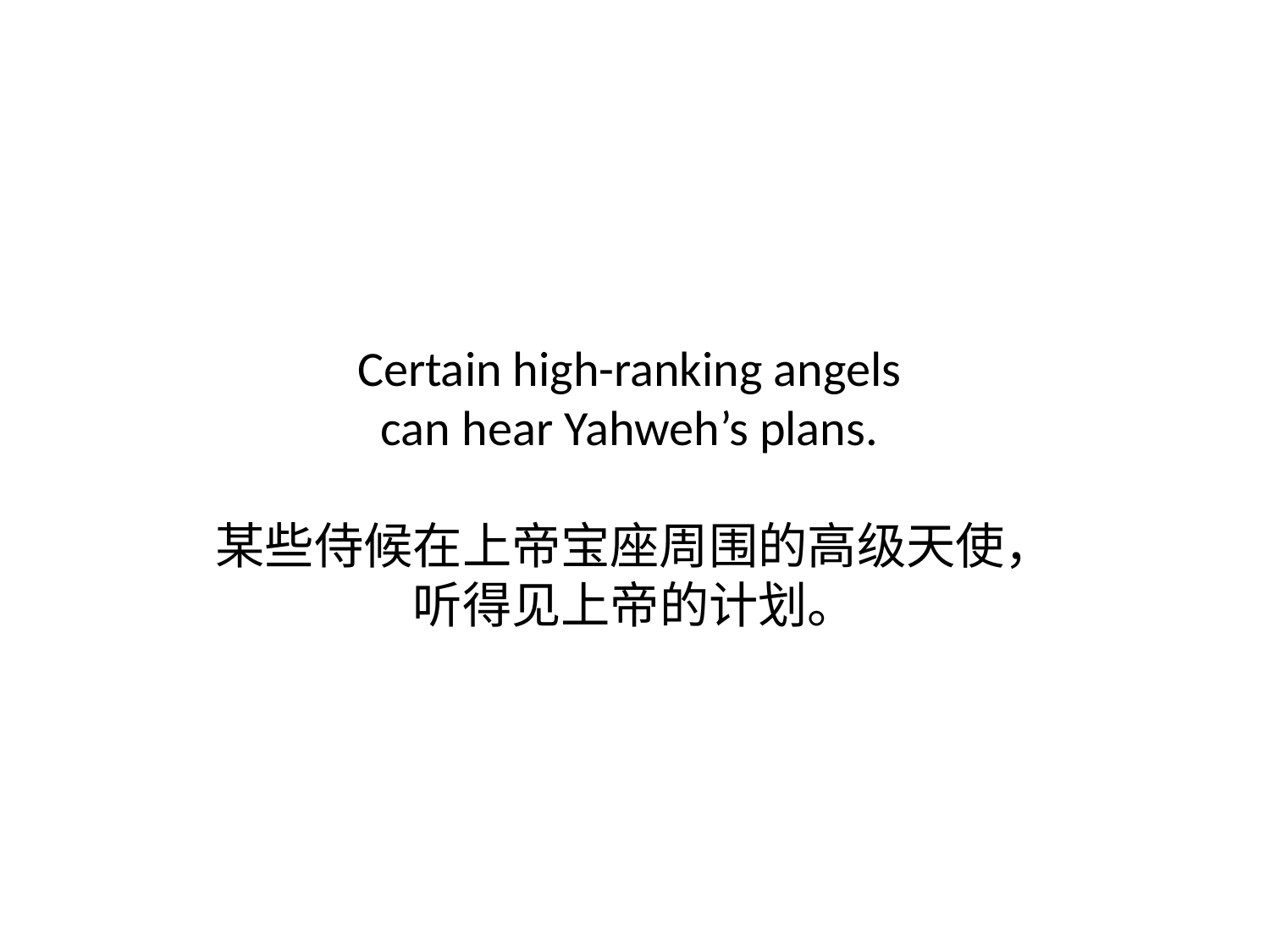

# Certain high-ranking angels can hear Yahweh’s plans. 某些侍候在上帝宝座周围的高级天使， 听得见上帝的计划。